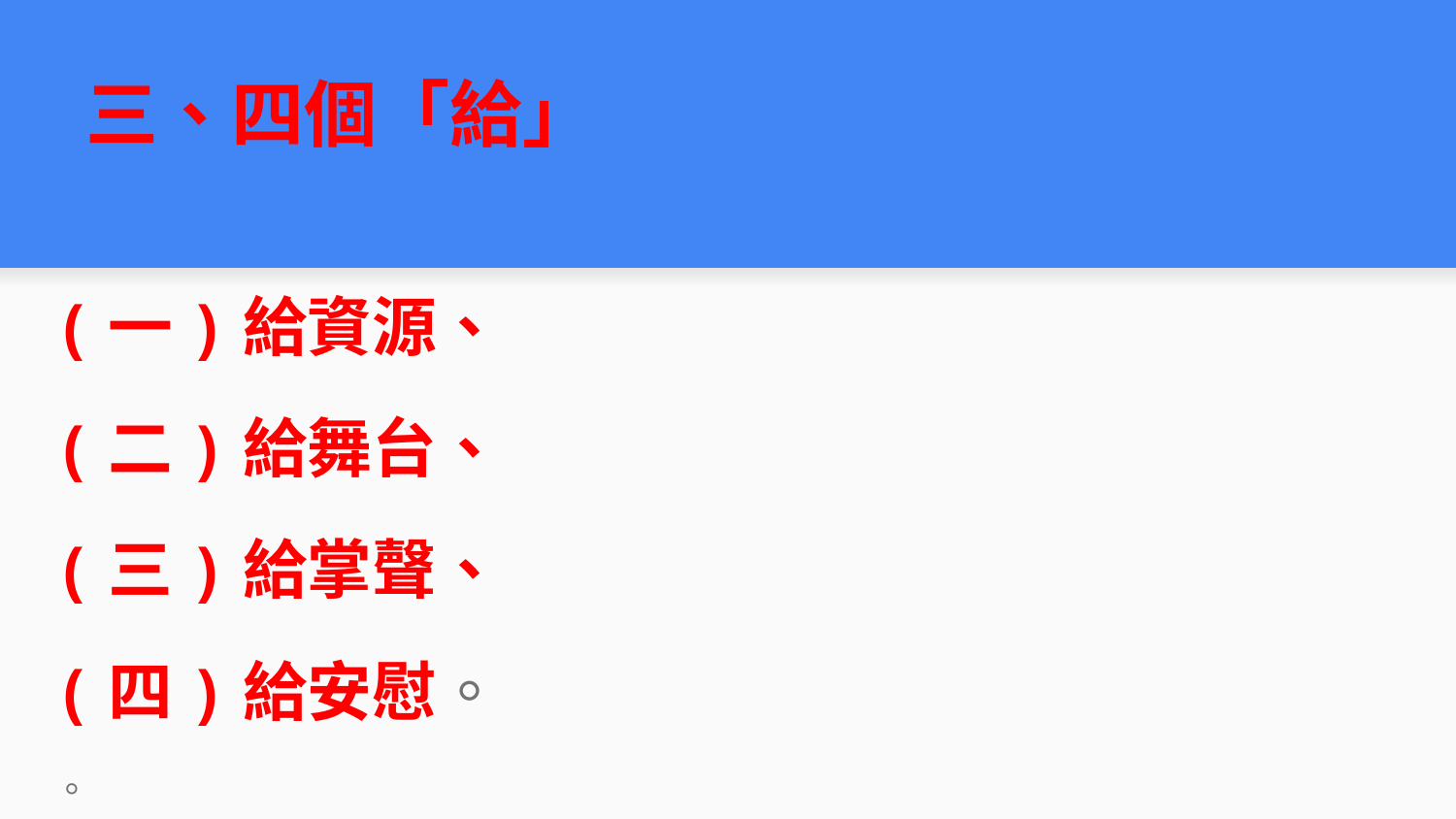

# 三、四個「給」
(一)給資源、
(二)給舞台、
(三)給掌聲、
(四)給安慰。
。